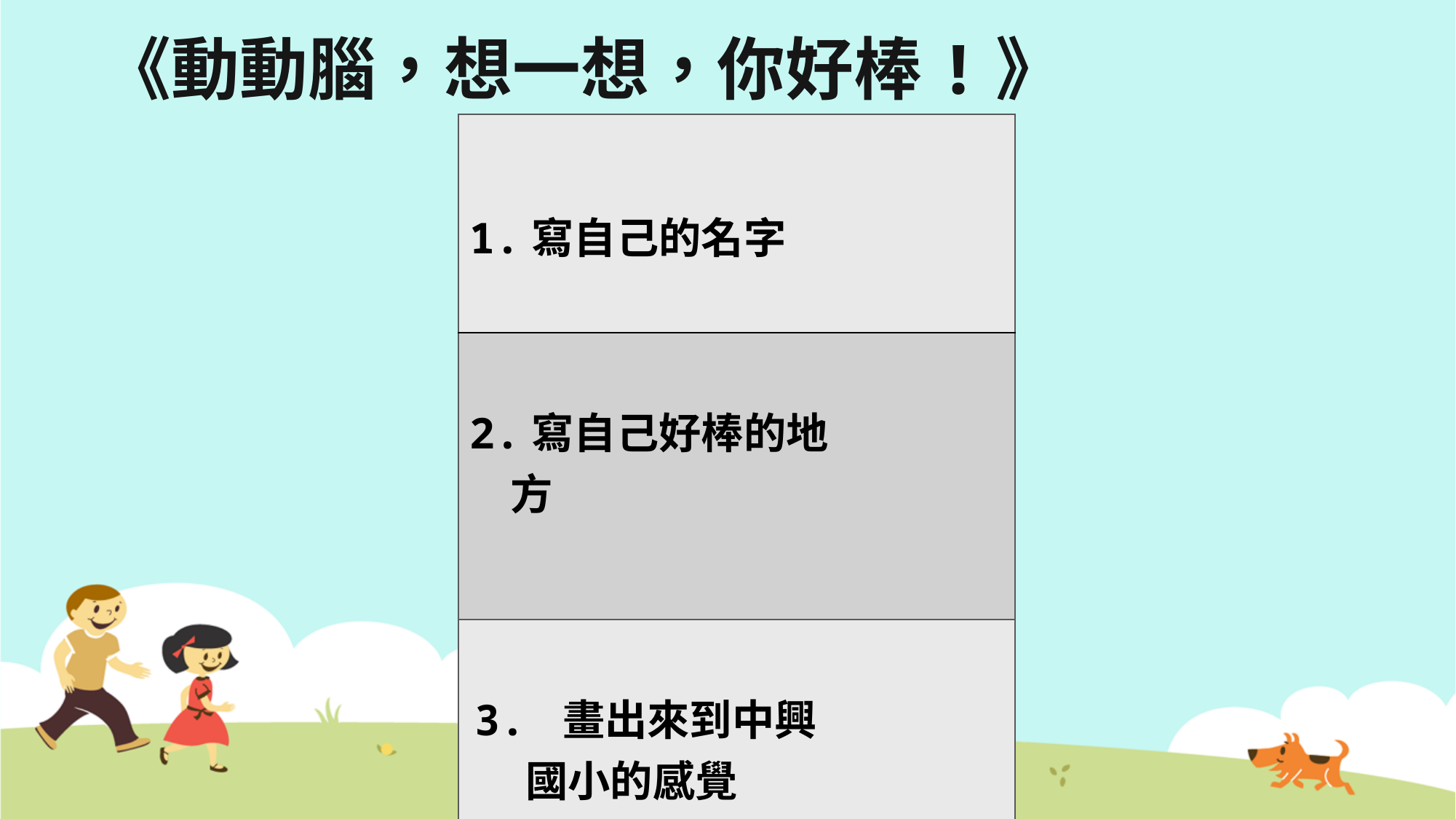

# 《動動腦，想一想，你好棒!》
| 1.寫自己的名字 |
| --- |
| 2.寫自己好棒的地 方 |
| 3. 畫出來到中興 國小的感覺 |